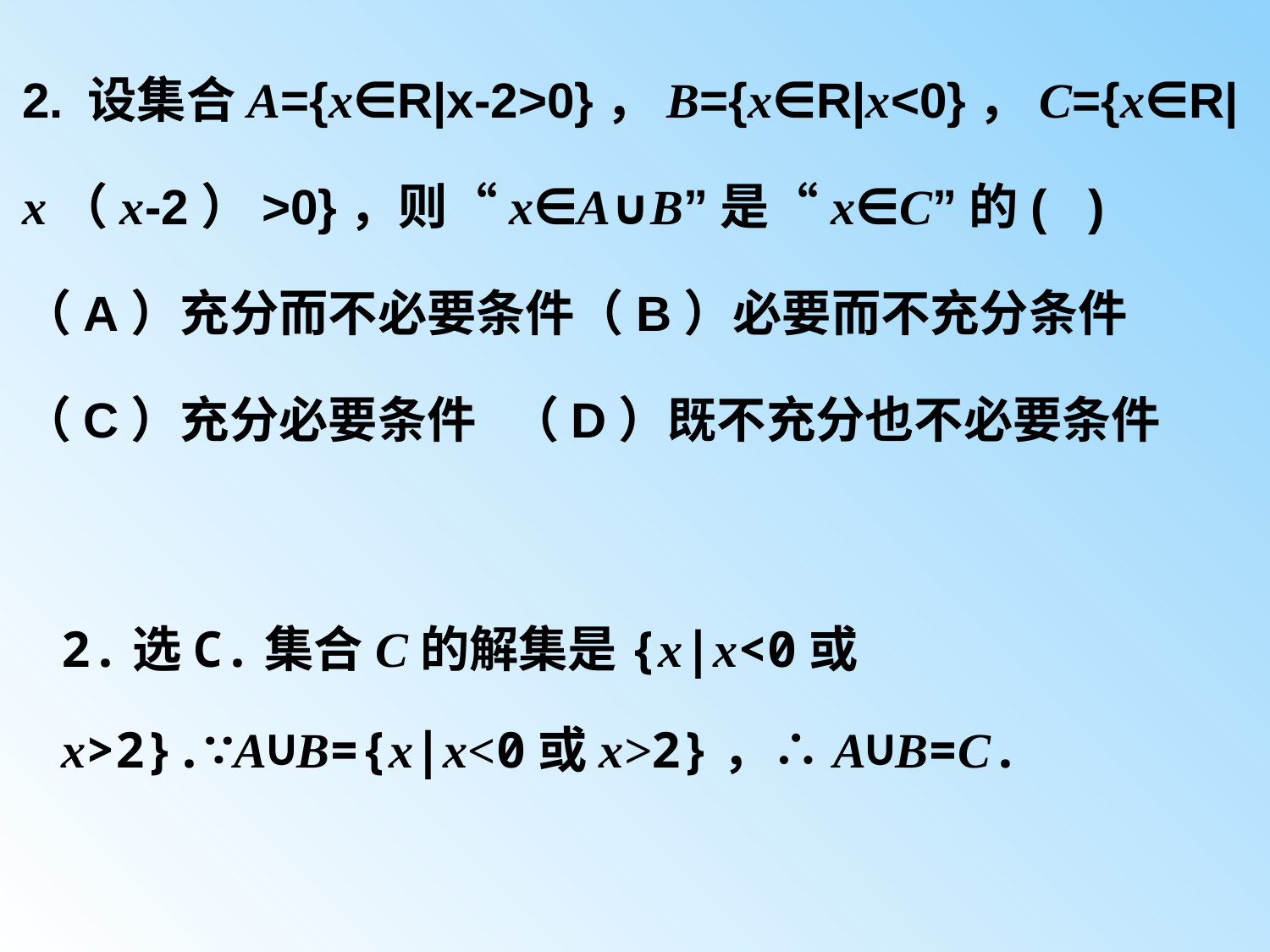

2. 设集合A={x∈R|x-2>0}，B={x∈R|x<0}，C={x∈R|x（x-2）>0}，则“x∈A∪B”是“x∈C”的(   )
（A）充分而不必要条件（B）必要而不充分条件
（C）充分必要条件   （D）既不充分也不必要条件
2.选C.集合C的解集是{x|x<0或x>2}.∵A∪B={x|x<0或x>2}，∴A∪B=C.